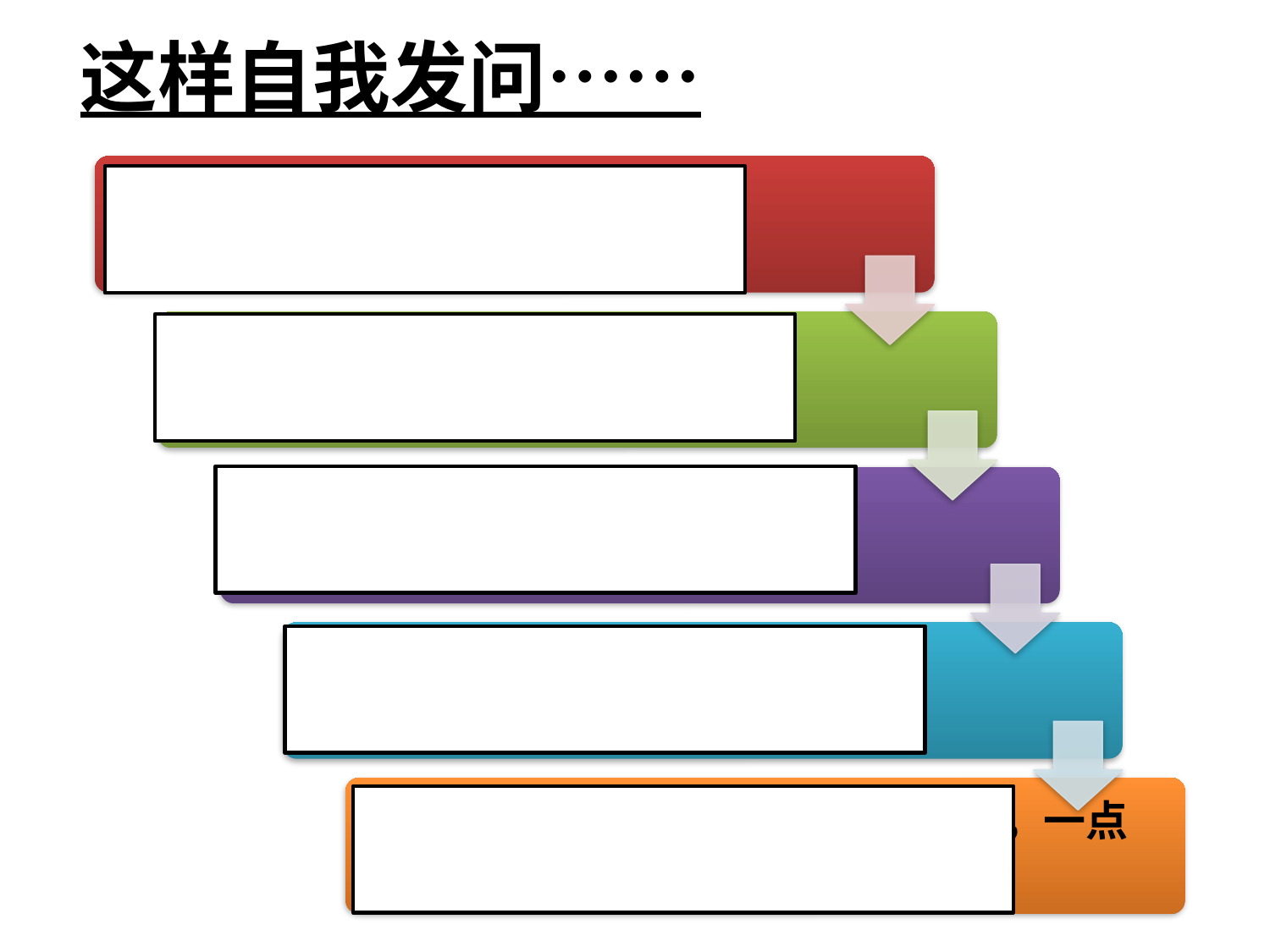

这样自我发问……
我怎么了？
我很**是因为……
我内心想……,我在意的是……
……
我可以怎么做？（给自己一个拥抱，一点时间）